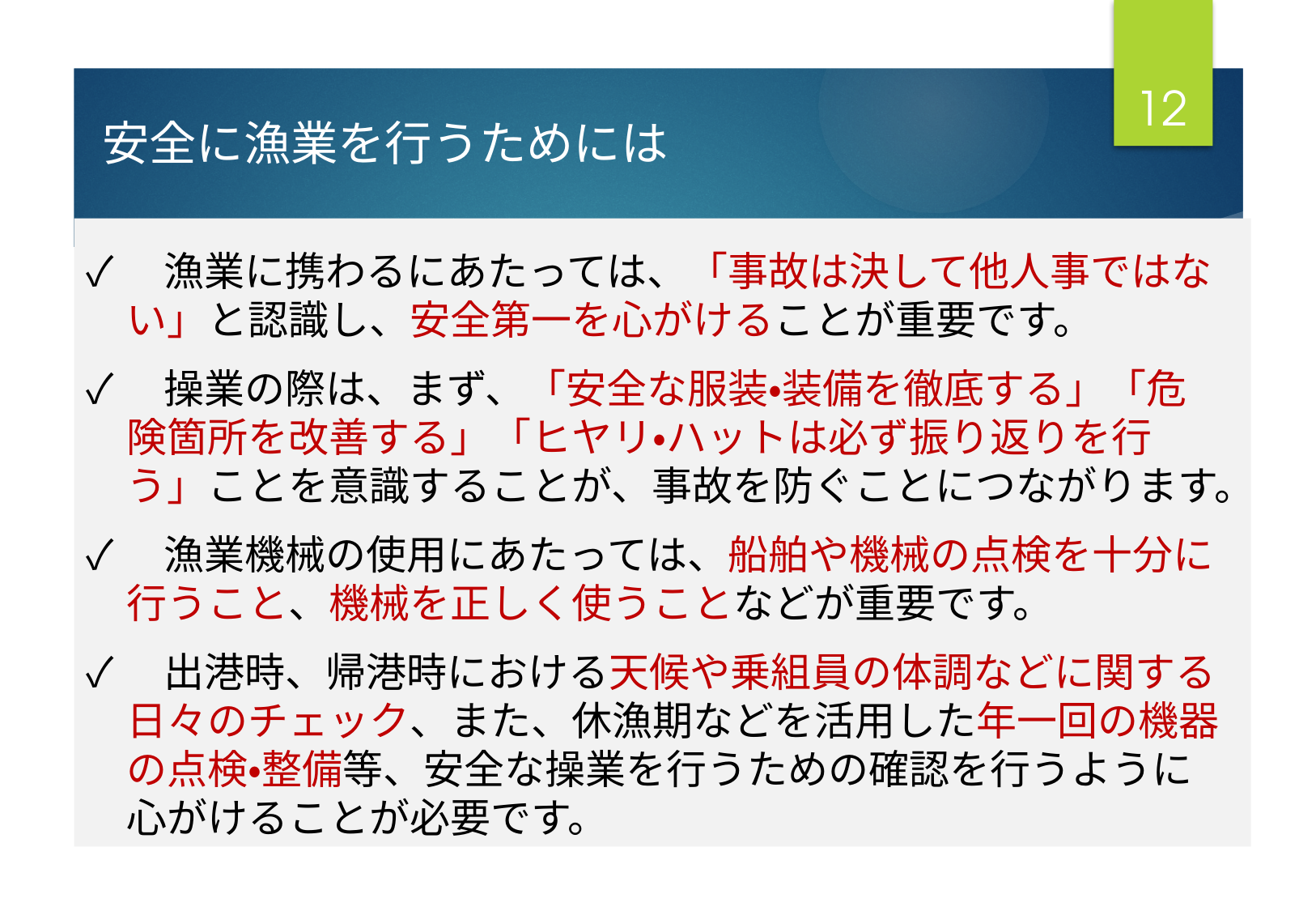

12
安全に漁業を行うためには

✓　漁業に携わるにあたっては、「事故は決して他人事ではな
　い」と認識し、安全第一を心がけることが重要です。

✓　操業の際は、まず、「安全な服装・装備を徹底する」「危
　険箇所を改善する」「ヒヤリ・ハットは必ず振り返りを行
　う」ことを意識することが、事故を防ぐことにつながります。

✓　漁業機械の使用にあたっては、船舶や機械の点検を十分に
　行うこと、機械を正しく使うことなどが重要です。

✓　出港時、帰港時における天候や乗組員の体調などに関する
　日々のチェック、また、休漁期などを活用した年一回の機器
　の点検・整備等、安全な操業を行うための確認を行うように
　心がけることが必要です。
# Ⅰ.●●